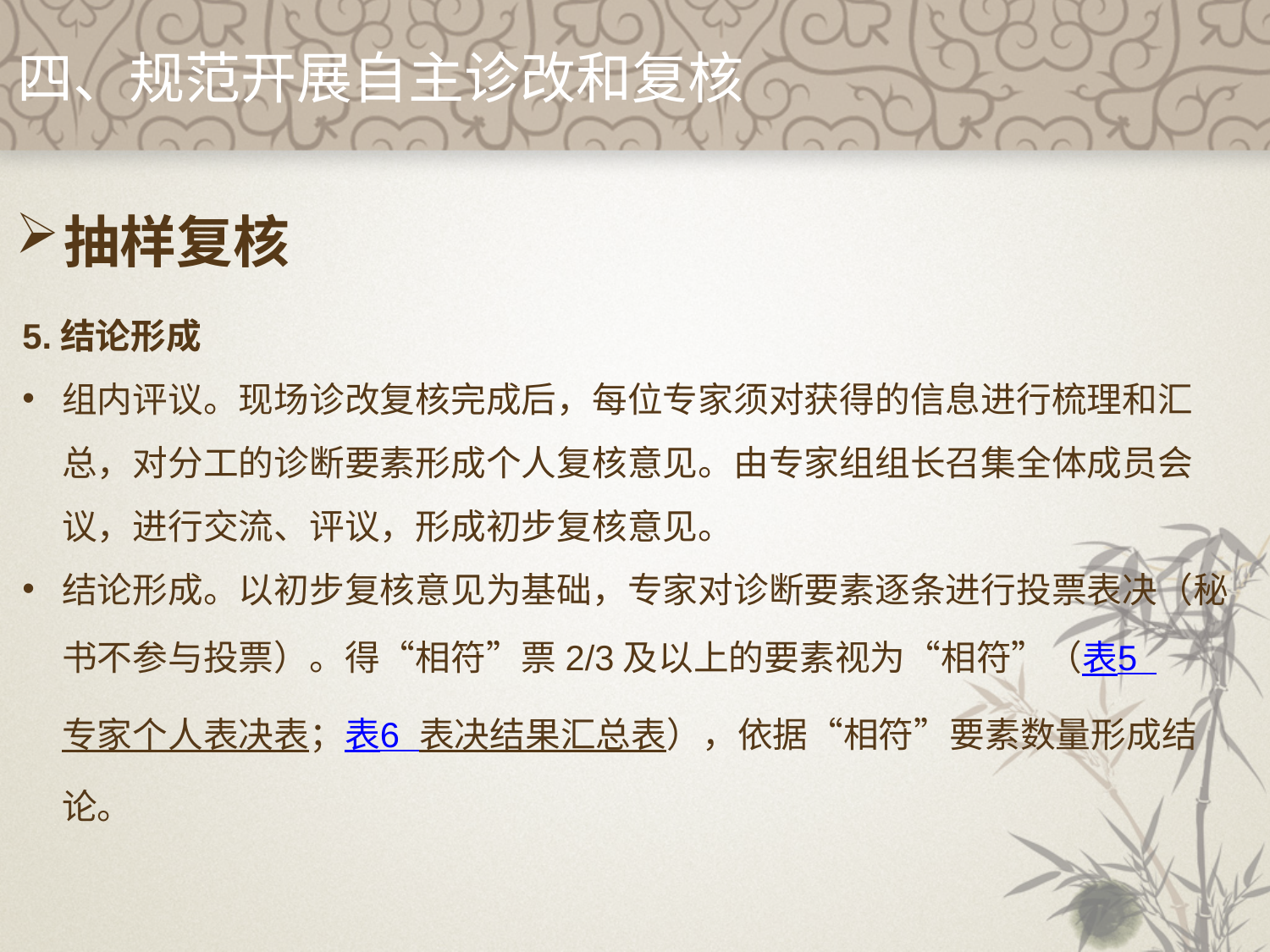

四、规范开展自主诊改和复核
抽样复核
5.结论形成
组内评议。现场诊改复核完成后，每位专家须对获得的信息进行梳理和汇总，对分工的诊断要素形成个人复核意见。由专家组组长召集全体成员会议，进行交流、评议，形成初步复核意见。
结论形成。以初步复核意见为基础，专家对诊断要素逐条进行投票表决（秘书不参与投票）。得“相符”票2/3及以上的要素视为“相符”（表5  专家个人表决表；表6  表决结果汇总表），依据“相符”要素数量形成结论。